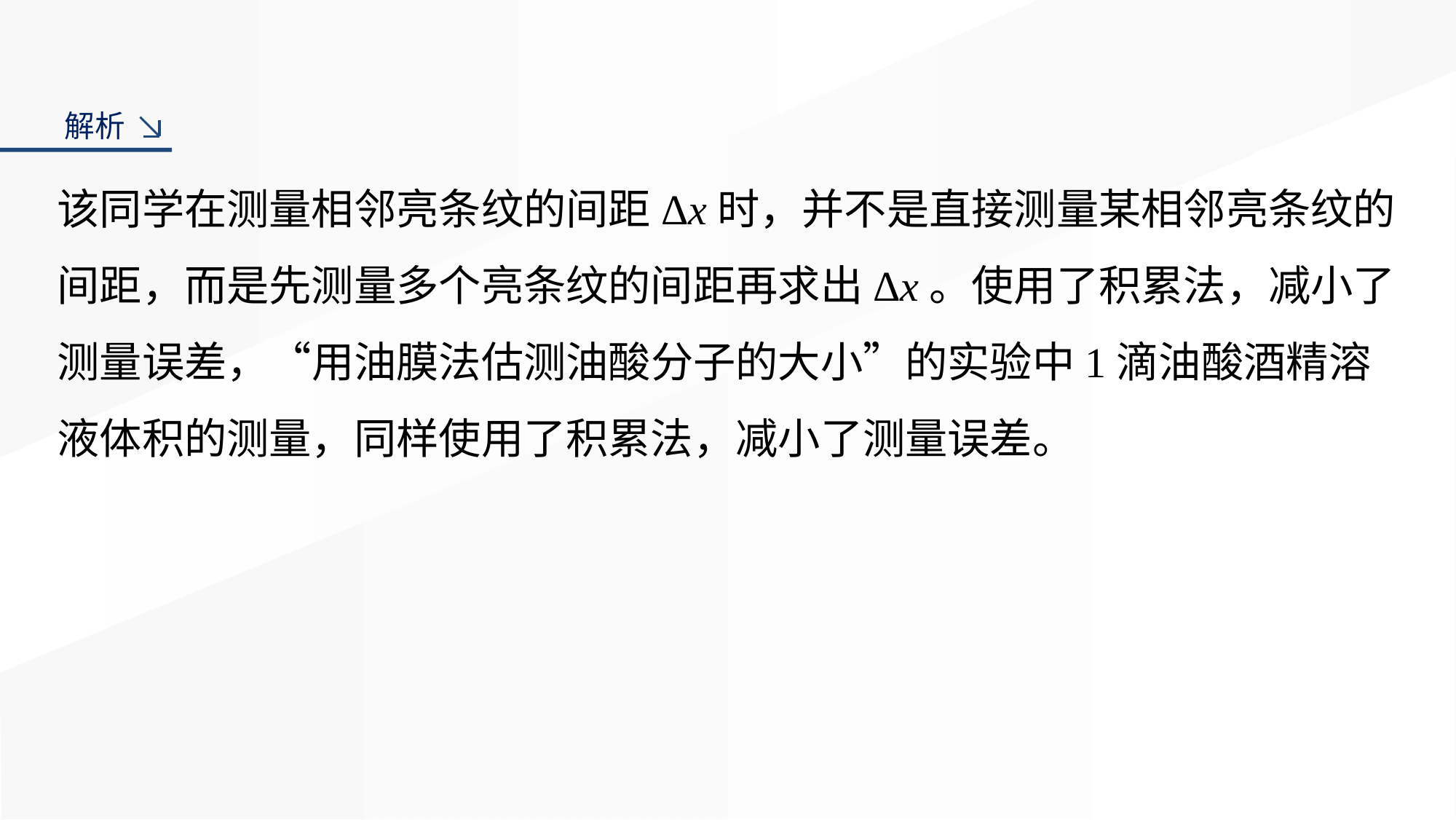

解析

该同学在测量相邻亮条纹的间距Δx时，并不是直接测量某相邻亮条纹的间距，而是先测量多个亮条纹的间距再求出Δx。使用了积累法，减小了测量误差，“用油膜法估测油酸分子的大小”的实验中1滴油酸酒精溶液体积的测量，同样使用了积累法，减小了测量误差。